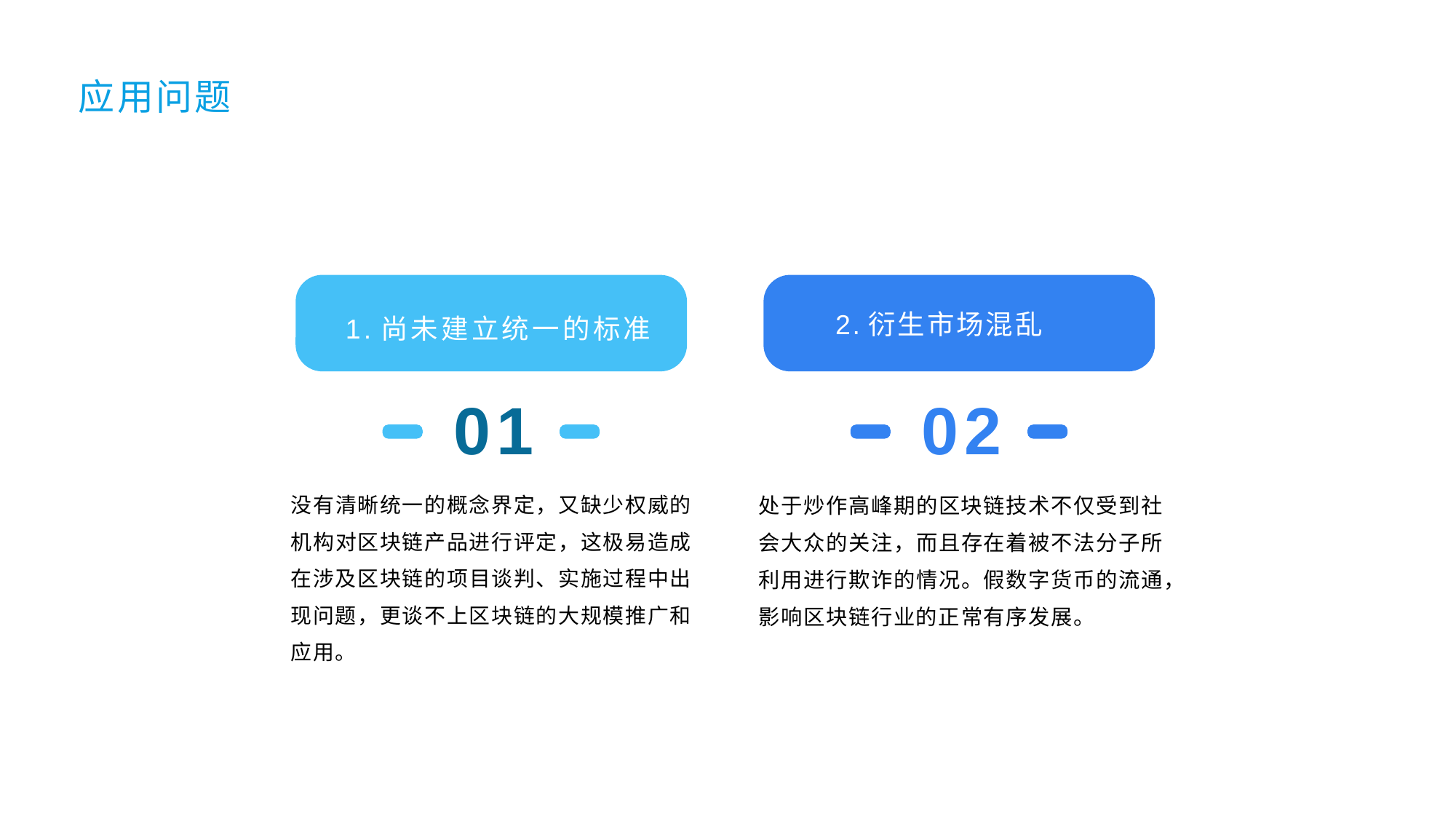

应用问题

1.尚未建立统一的标准
2.衍生市场混乱
01
02

没有清晰统一的概念界定，又缺少权威的机构对区块链产品进行评定，这极易造成在涉及区块链的项目谈判、实施过程中出现问题，更谈不上区块链的大规模推广和应用。
处于炒作高峰期的区块链技术不仅受到社会大众的关注，而且存在着被不法分子所利用进行欺诈的情况。假数字货币的流通，影响区块链行业的正常有序发展。